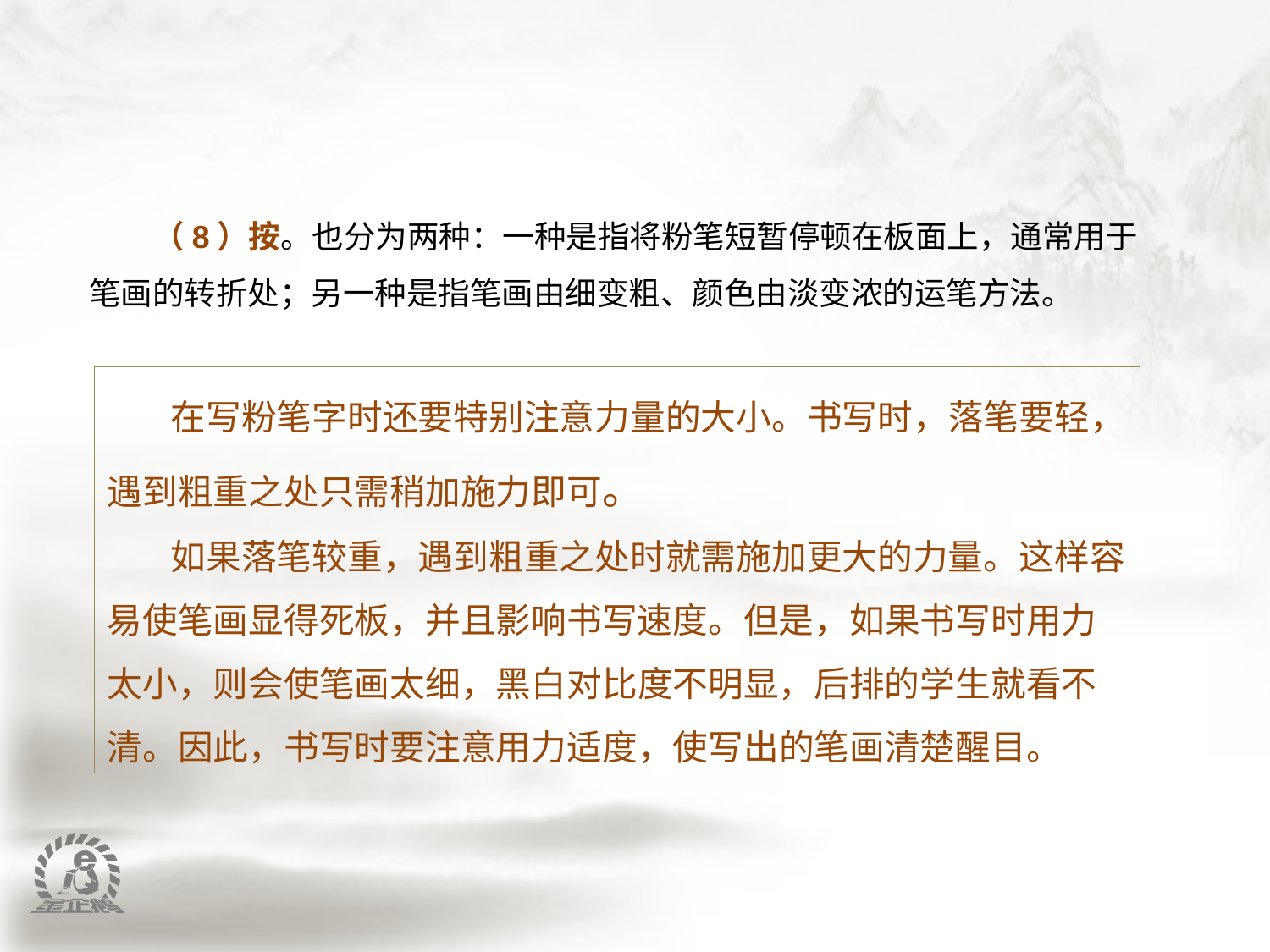

（8）按。也分为两种：一种是指将粉笔短暂停顿在板面上，通常用于笔画的转折处；另一种是指笔画由细变粗、颜色由淡变浓的运笔方法。
在写粉笔字时还要特别注意力量的大小。书写时，落笔要轻，遇到粗重之处只需稍加施力即可。
如果落笔较重，遇到粗重之处时就需施加更大的力量。这样容易使笔画显得死板，并且影响书写速度。但是，如果书写时用力太小，则会使笔画太细，黑白对比度不明显，后排的学生就看不清。因此，书写时要注意用力适度，使写出的笔画清楚醒目。